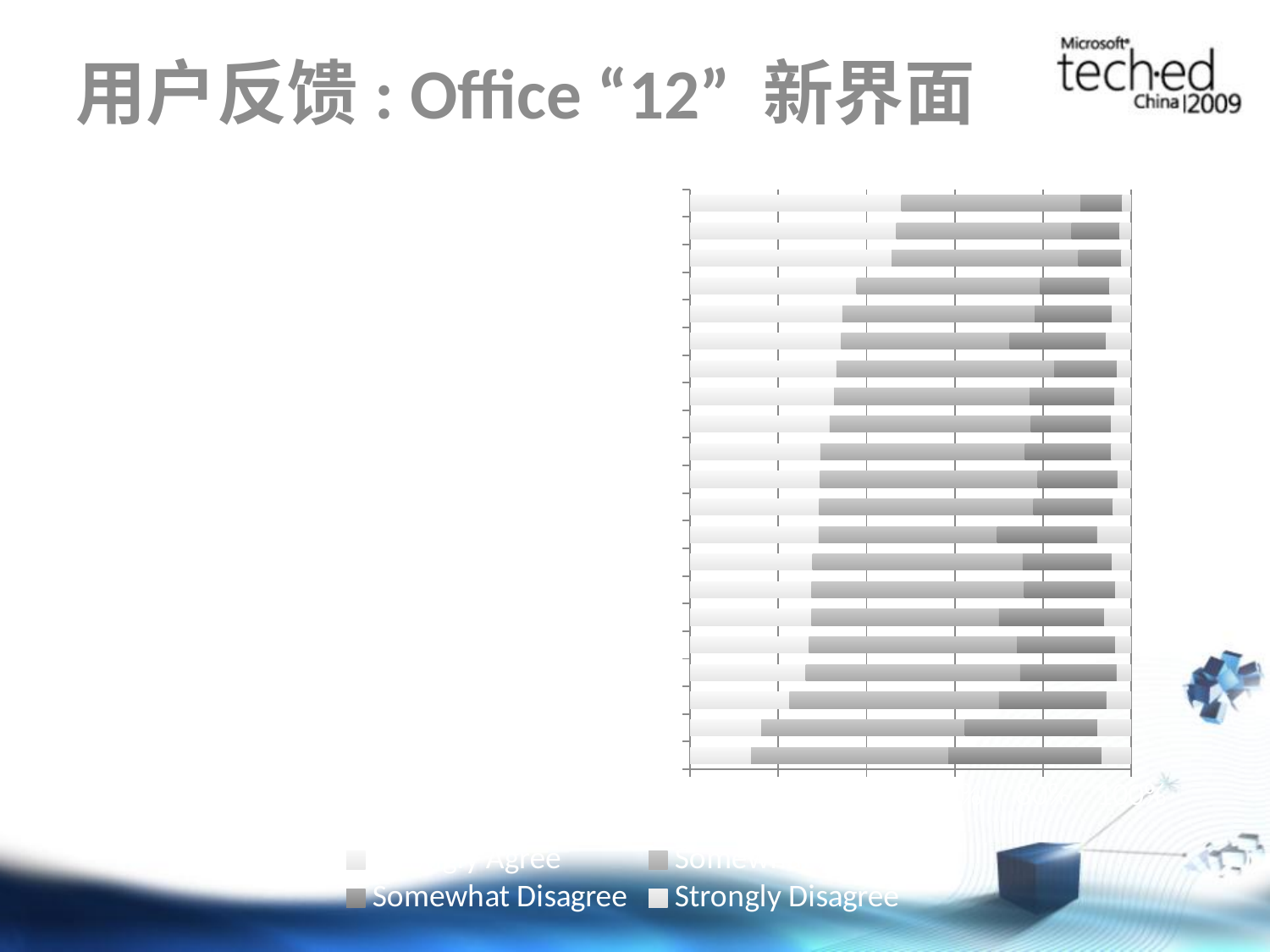

# 用户反馈: Office “12” 新界面

### Chart

| Category | Strongly Agree | Somewhat Agree | Somewhat Disagree | Strongly Disagree |
|---|---|---|---|---|
| makes my job less stressful | 0.138 | 0.447 | 0.34700000000000003 | 0.067 |
| gives me more control over the activities in my life | 0.161 | 0.462 | 0.3010000000000001 | 0.076 |
| gives me more control | 0.225 | 0.47500000000000003 | 0.24400000000000002 | 0.056 |
| enhances my effectiveness on the job | 0.262 | 0.4860000000000001 | 0.21900000000000003 | 0.033 |
| makes it easier to do my job | 0.269 | 0.47200000000000003 | 0.223 | 0.036 |
| saves me time | 0.275 | 0.4260000000000001 | 0.23900000000000002 | 0.061000000000000006 |
| makes me more effective | 0.275 | 0.48200000000000004 | 0.20700000000000002 | 0.036 |
| makes me more productive | 0.277 | 0.47600000000000003 | 0.202 | 0.044 |
| enables me to find and use new features more quickly | 0.29100000000000004 | 0.4040000000000001 | 0.227 | 0.077 |
| makes it easier to get tasks done | 0.29200000000000004 | 0.4860000000000001 | 0.18100000000000002 | 0.041 |
| better meets my needs | 0.29400000000000004 | 0.4940000000000001 | 0.18100000000000002 | 0.031000000000000003 |
| enables me to accomplish tasks more quickly | 0.29500000000000004 | 0.463 | 0.196 | 0.045000000000000005 |
| is easy to learn | 0.31600000000000006 | 0.456 | 0.18200000000000002 | 0.046 |
| is easier to use | 0.32600000000000007 | 0.443 | 0.192 | 0.038 |
| is simple to use | 0.3320000000000001 | 0.4940000000000001 | 0.14300000000000002 | 0.03200000000000001 |
| makes it easier to discover new features and functions | 0.3420000000000001 | 0.38200000000000006 | 0.21900000000000003 | 0.05700000000000001 |
| is more intuitive | 0.34500000000000003 | 0.43600000000000005 | 0.17500000000000002 | 0.044 |
| requires fewer steps to accomplish what I want to do | 0.37700000000000006 | 0.41600000000000004 | 0.15800000000000003 | 0.04900000000000001 |
| is more enjoyable to use | 0.457 | 0.4240000000000001 | 0.09800000000000002 | 0.022 |
| is more fun to use | 0.4680000000000001 | 0.3970000000000001 | 0.11 | 0.026 |
| makes it easier to create professional looking documents | 0.47900000000000004 | 0.4060000000000001 | 0.09500000000000001 | 0.020000000000000004 |